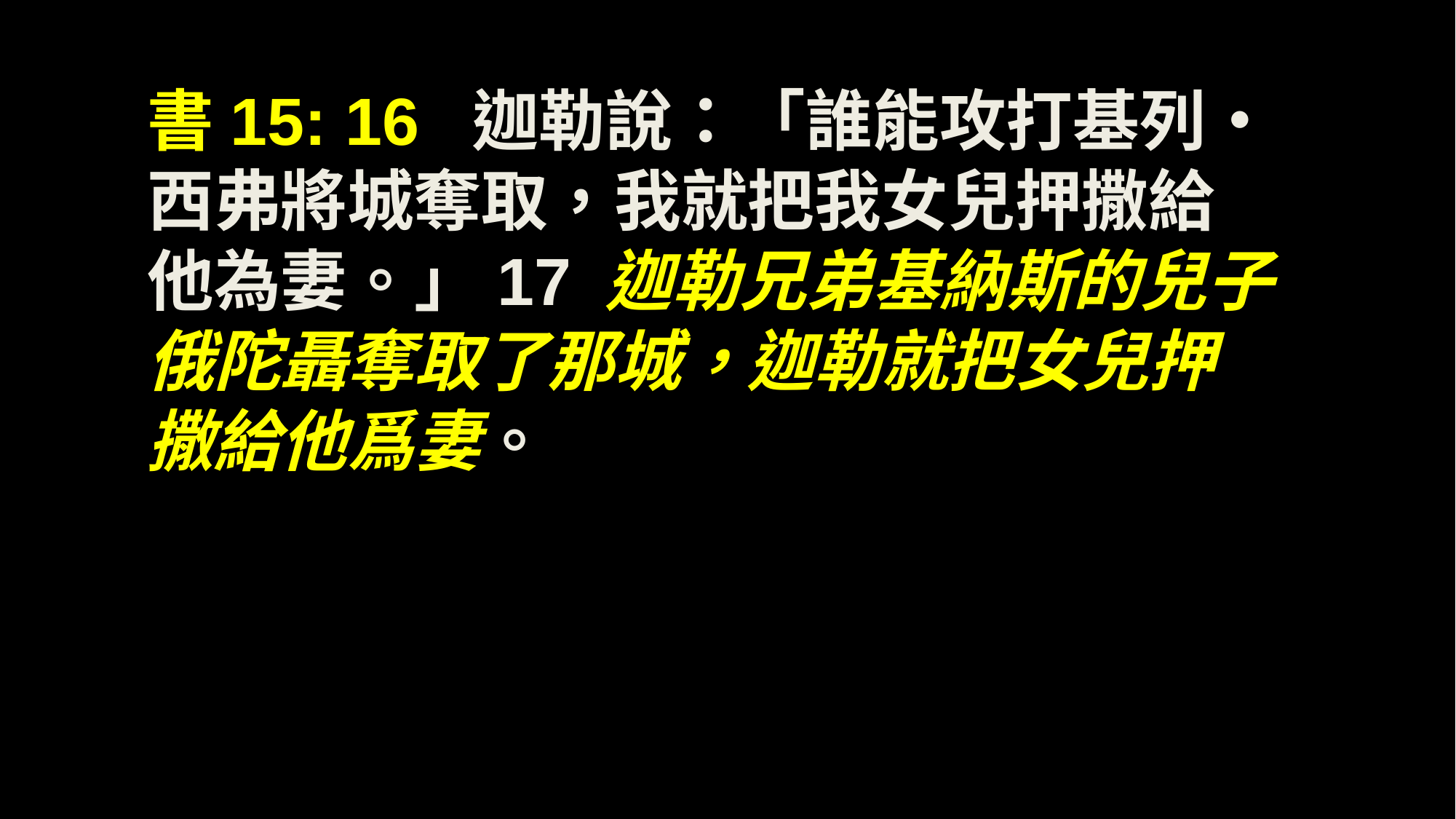

書15: 16  迦勒說：「誰能攻打基列•西弗將城奪取，我就把我女兒押撒給他為妻。」17 迦勒兄弟基納斯的兒子俄陀聶奪取了那城，迦勒就把女兒押撒給他爲妻。